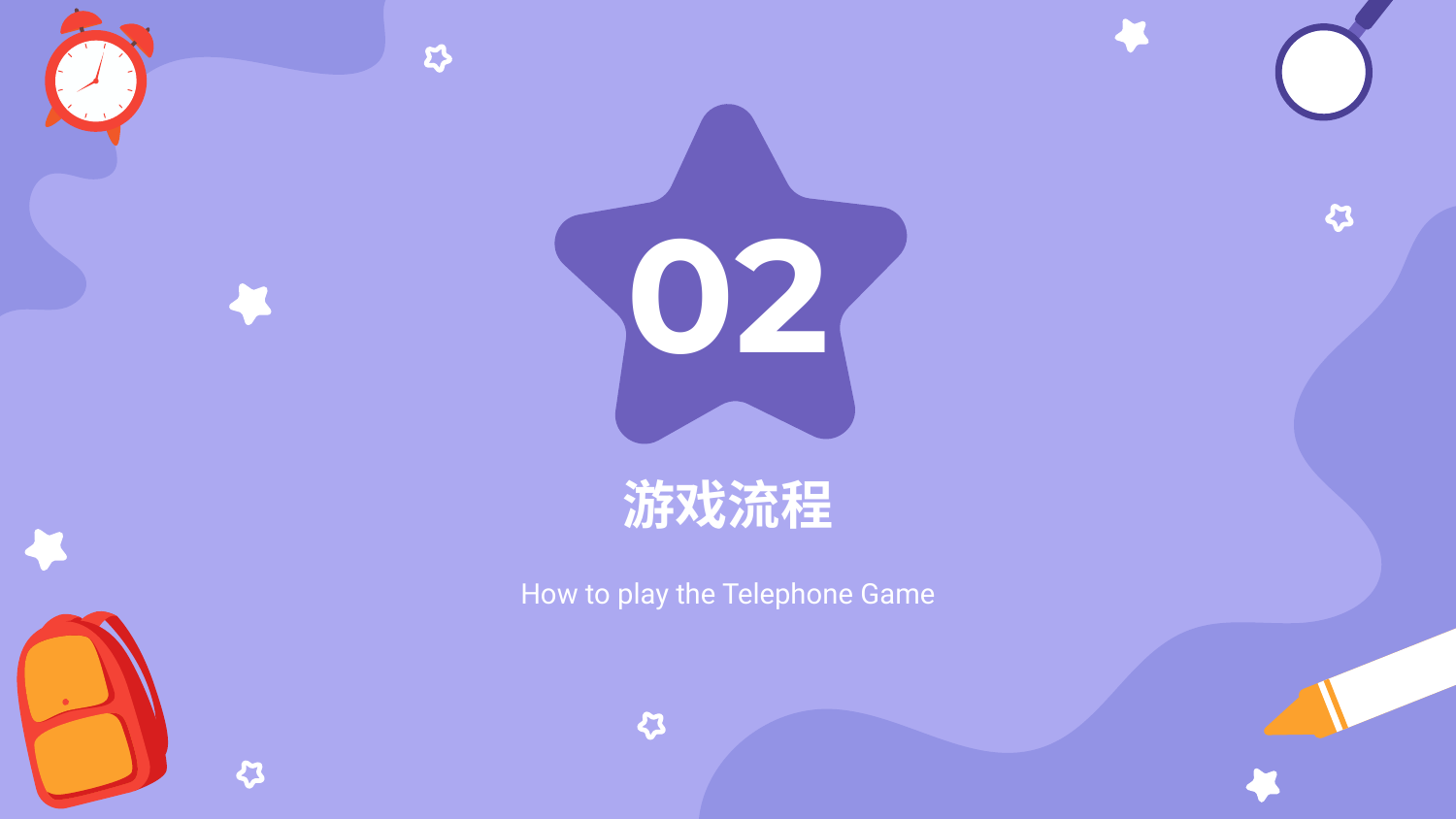

02
# 游戏流程
How to play the Telephone Game